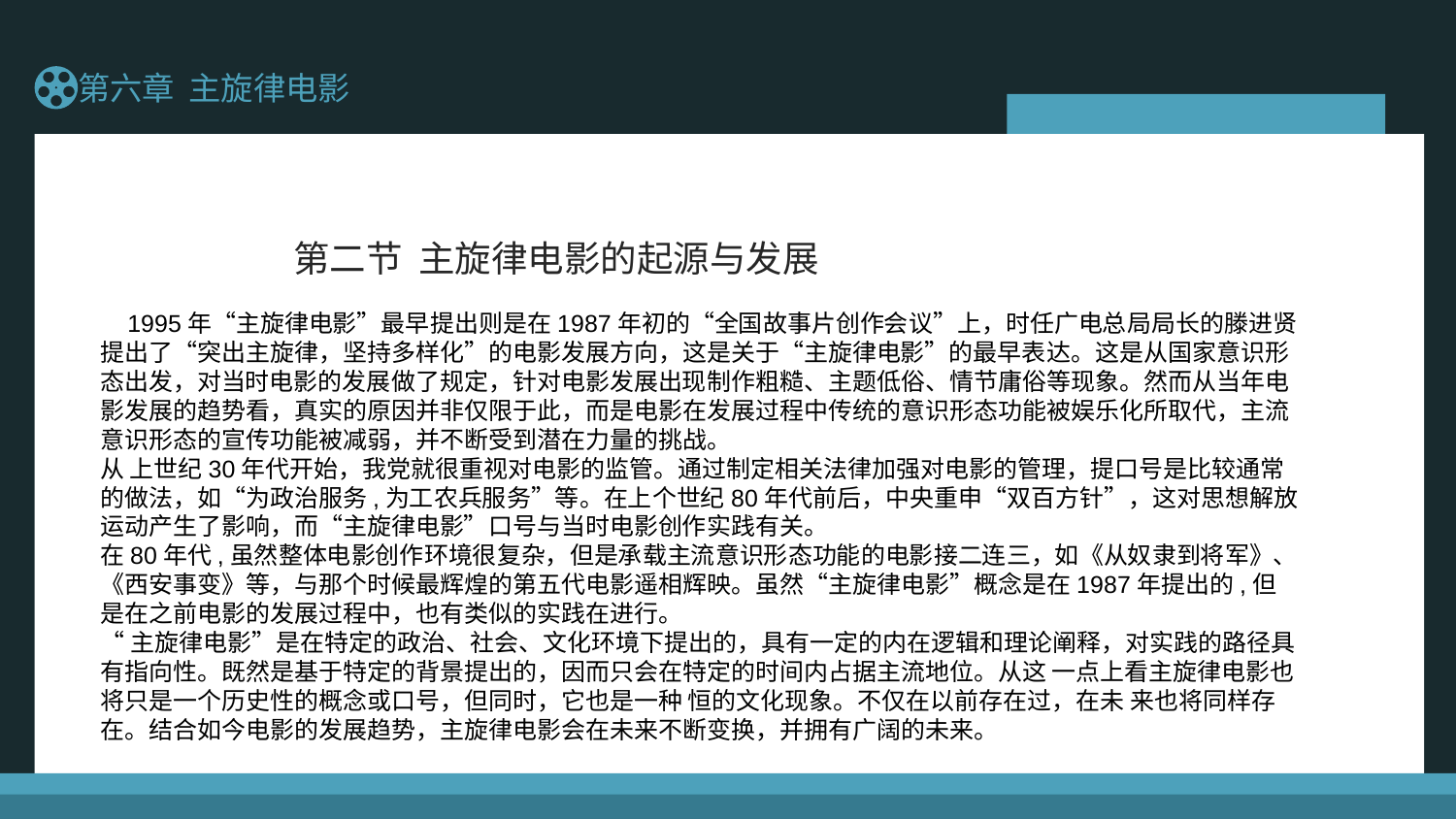

第六章  主旋律电影

第二节  主旋律电影的起源与发展

    1995年“主旋律电影”最早提出则是在1987年初的“全国故事片创作会议”上，时任广电总局局长的滕进贤提出了“突出主旋律，坚持多样化”的电影发展方向，这是关于“主旋律电影”的最早表达。这是从国家意识形态出发，对当时电影的发展做了规定，针对电影发展出现制作粗糙、主题低俗、情节庸俗等现象。然而从当年电影发展的趋势看，真实的原因并非仅限于此，而是电影在发展过程中传统的意识形态功能被娱乐化所取代，主流意识形态的宣传功能被减弱，并不断受到潜在力量的挑战。
从 上世纪30年代开始，我党就很重视对电影的监管。通过制定相关法律加强对电影的管理，提口号是比较通常的做法，如“为政治服务,为工农兵服务”等。在上个世纪80年代前后，中央重申“双百方针”，这对思想解放运动产生了影响，而“主旋律电影”口号与当时电影创作实践有关。
在80年代,虽然整体电影创作环境很复杂，但是承载主流意识形态功能的电影接二连三，如《从奴隶到将军》、《西安事变》等，与那个时候最辉煌的第五代电影遥相辉映。虽然“主旋律电影”概念是在1987年提出的,但是在之前电影的发展过程中，也有类似的实践在进行。
“主旋律电影”是在特定的政治、社会、文化环境下提出的，具有一定的内在逻辑和理论阐释，对实践的路径具有指向性。既然是基于特定的背景提出的，因而只会在特定的时间内占据主流地位。从这 一点上看主旋律电影也将只是一个历史性的概念或口号，但同时，它也是一种 恒的文化现象。不仅在以前存在过，在未 来也将同样存在。结合如今电影的发展趋势，主旋律电影会在未来不断变换，并拥有广阔的未来。